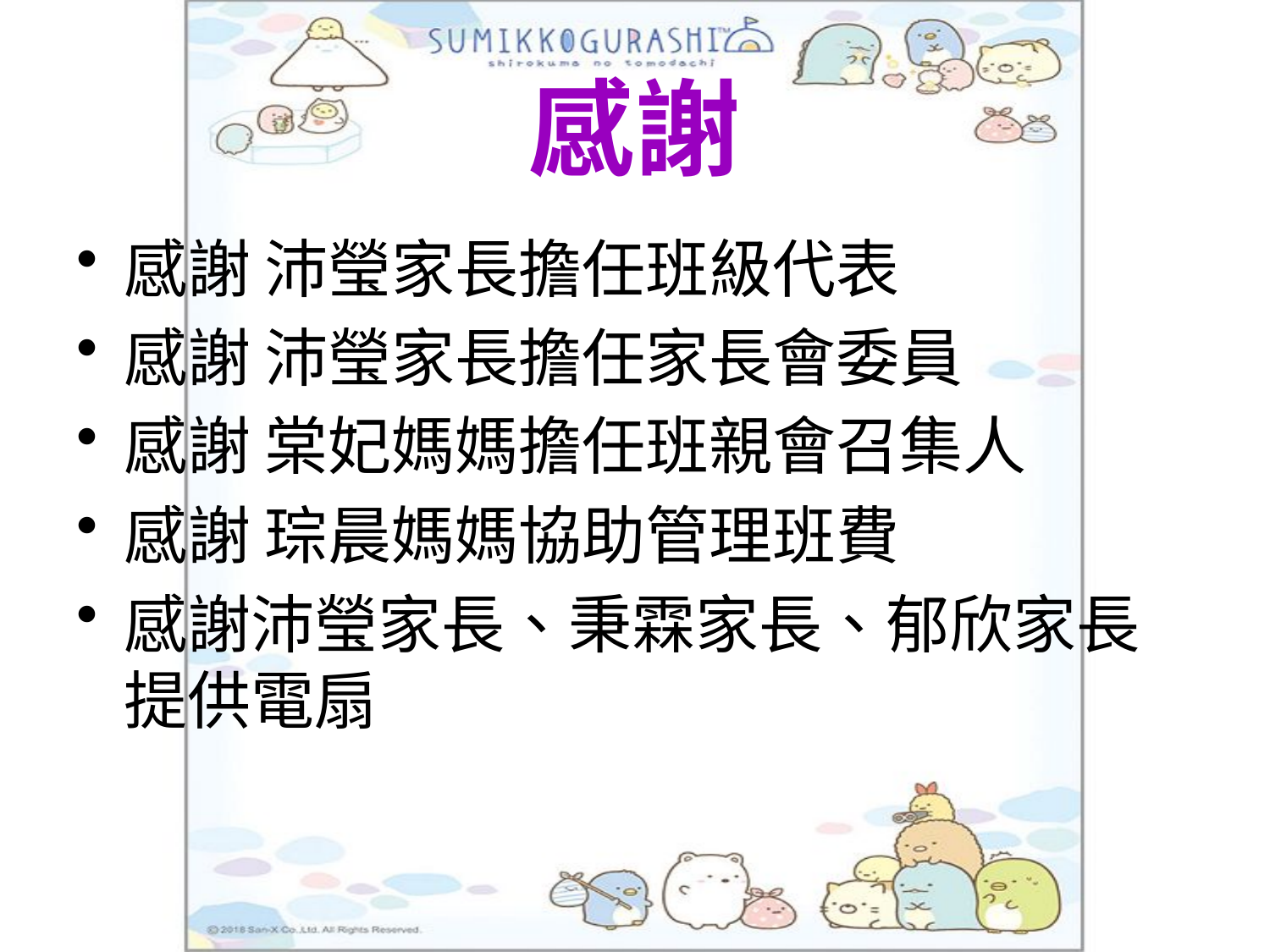

# 感謝
感謝 沛瑩家長擔任班級代表
感謝 沛瑩家長擔任家長會委員
感謝 棠妃媽媽擔任班親會召集人
感謝 琮晨媽媽協助管理班費
感謝沛瑩家長、秉霖家長、郁欣家長提供電扇